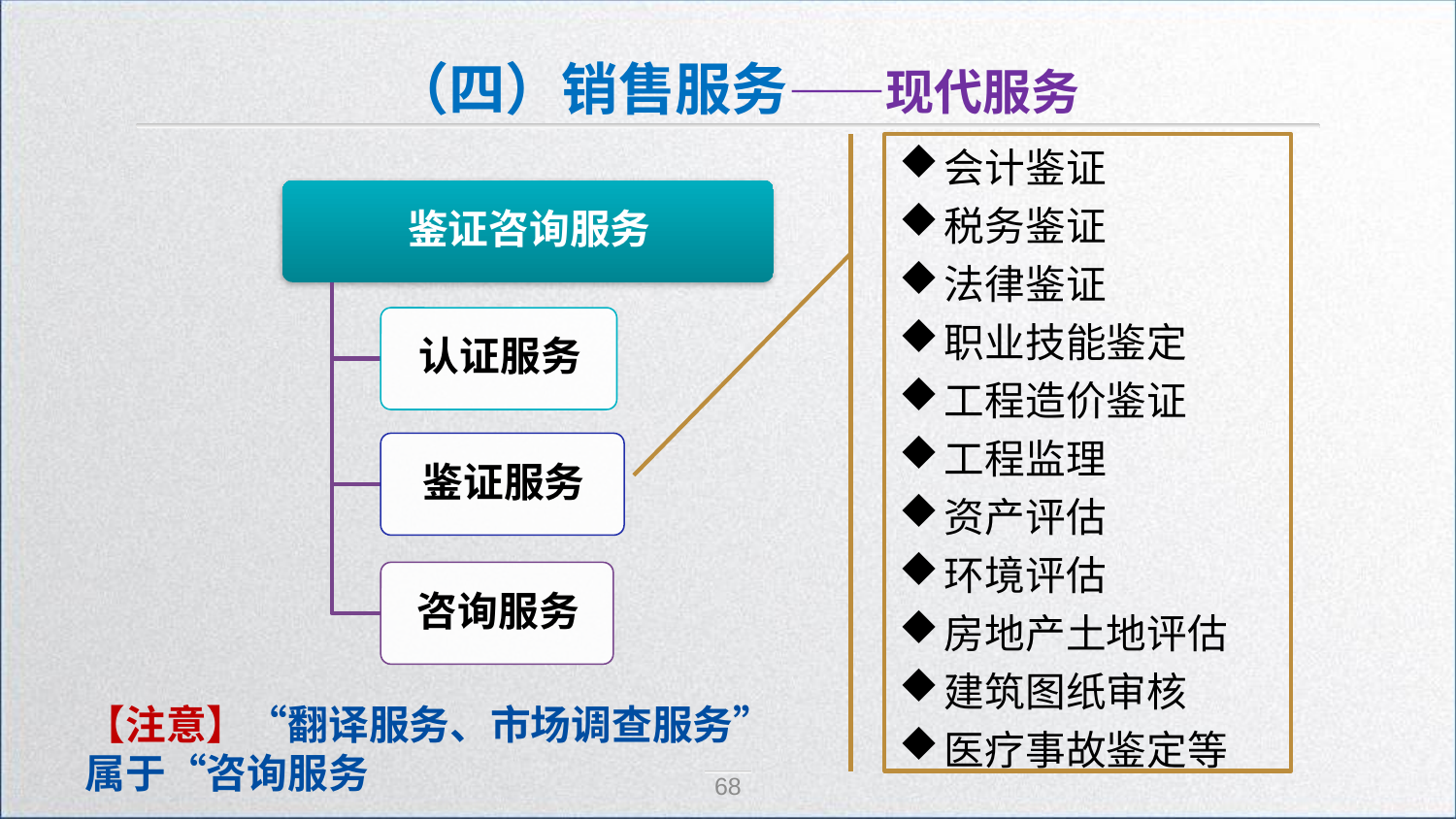

（四）销售服务——现代服务
会计鉴证
税务鉴证
法律鉴证
职业技能鉴定
工程造价鉴证
工程监理
资产评估
环境评估
房地产土地评估
建筑图纸审核
医疗事故鉴定等
鉴证咨询服务
认证服务
鉴证服务
咨询服务
【注意】“翻译服务、市场调查服务”属于“咨询服务
68